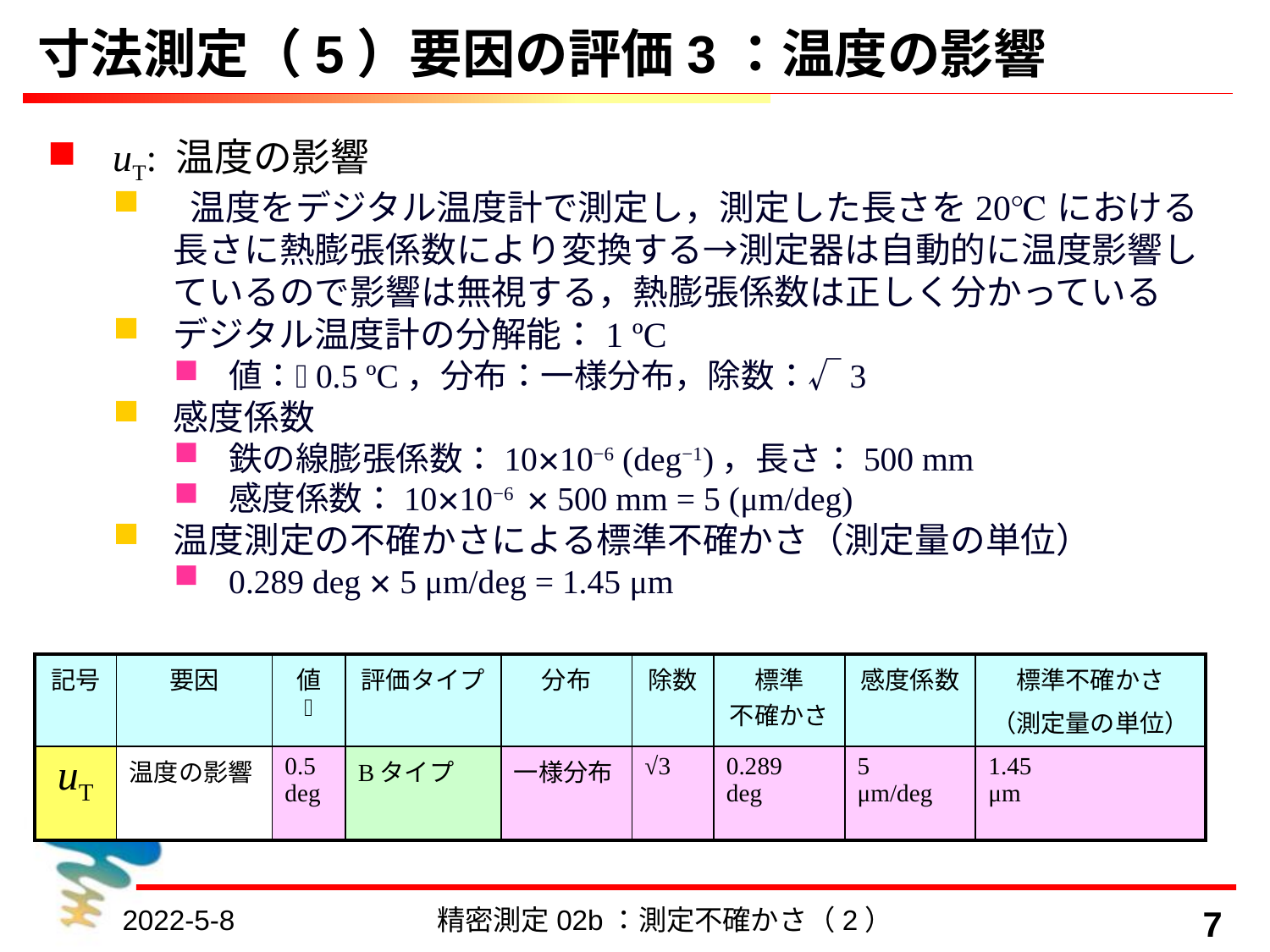

# 寸法測定（5）要因の評価3：温度の影響
uT: 温度の影響
 温度をデジタル温度計で測定し，測定した長さを20℃における長さに熱膨張係数により変換する→測定器は自動的に温度影響しているので影響は無視する，熱膨張係数は正しく分かっている
デジタル温度計の分解能：1 ºC
値：±0.5 ºC，分布：一様分布，除数：√3
感度係数
鉄の線膨張係数：10×10−6 (deg−1)，長さ：500 mm
感度係数：10×10−6  × 500 mm = 5 (μm/deg)
温度測定の不確かさによる標準不確かさ（測定量の単位）
0.289 deg × 5 μm/deg = 1.45 μm
| 記号 | 要因 | 値 ± | 評価タイプ | 分布 | 除数 | 標準 不確かさ | 感度係数 | 標準不確かさ （測定量の単位） |
| --- | --- | --- | --- | --- | --- | --- | --- | --- |
| uT | 温度の影響 | 0.5 deg | Bタイプ | 一様分布 | √3 | 0.289 deg | 5 μm/deg | 1.45 μm |
2022-5-8
精密測定02b：測定不確かさ（2）
7